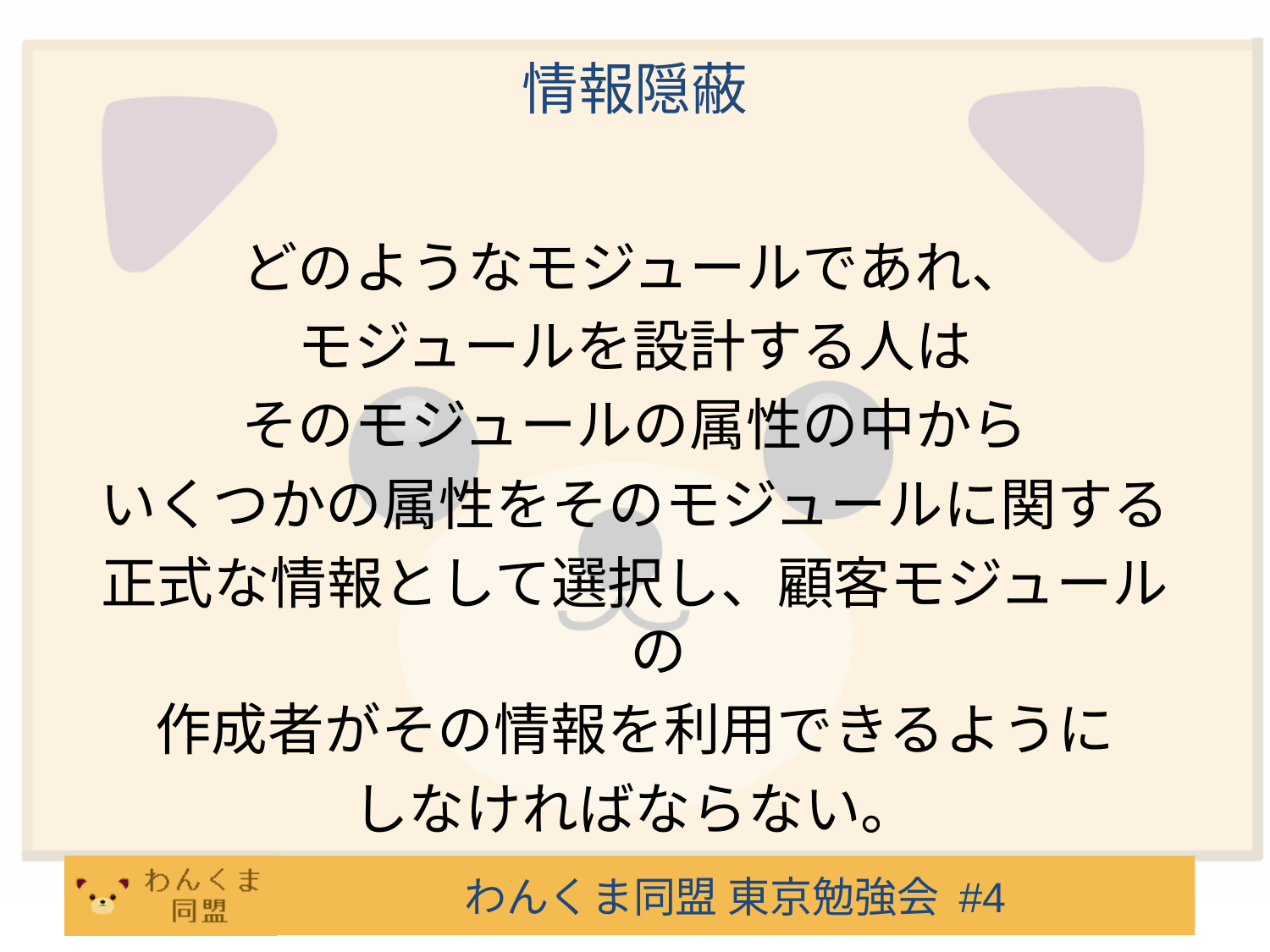

# 情報隠蔽

どのようなモジュールであれ、
モジュールを設計する人は
そのモジュールの属性の中から
いくつかの属性をそのモジュールに関する
正式な情報として選択し、顧客モジュールの
作成者がその情報を利用できるように
しなければならない。